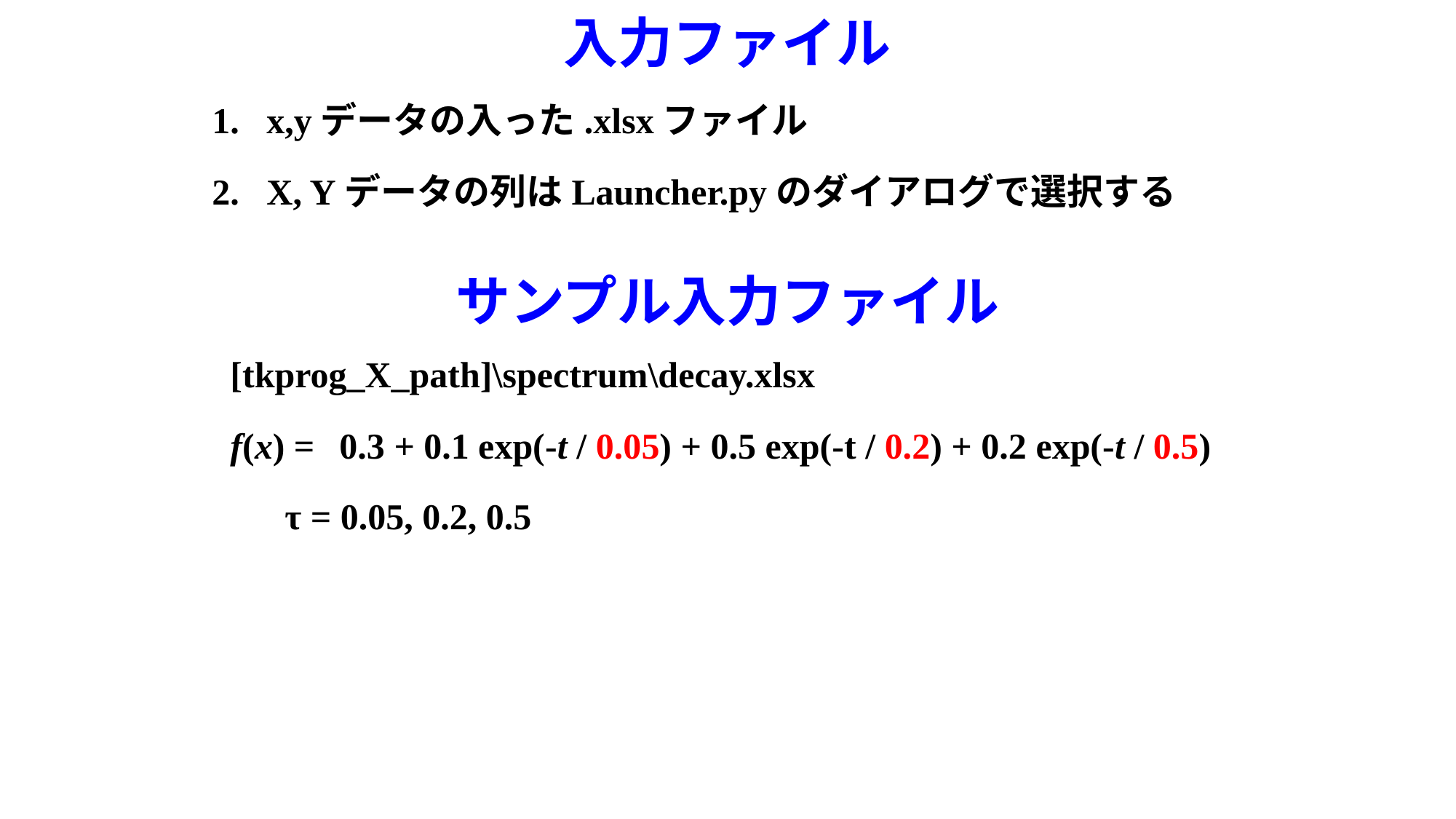

入力ファイル
x,yデータの入った.xlsxファイル
X, Yデータの列はLauncher.pyのダイアログで選択する
サンプル入力ファイル
[tkprog_X_path]\spectrum\decay.xlsx
f(x) = 	0.3 + 0.1 exp(-t / 0.05) + 0.5 exp(-t / 0.2) + 0.2 exp(-t / 0.5)
      τ = 0.05, 0.2, 0.5